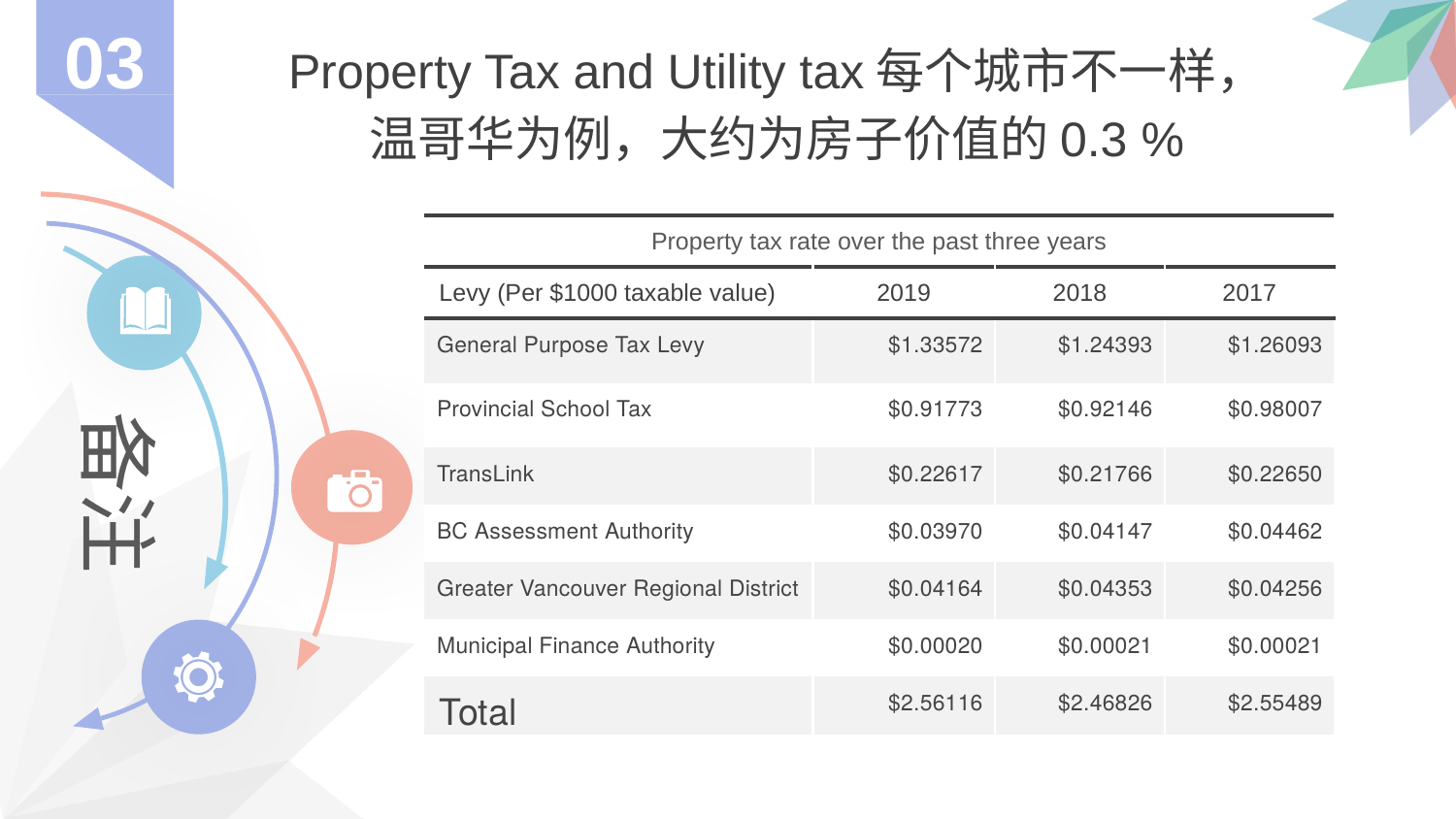

03

03
Property Tax and Utility tax每个城市不一样，
温哥华为例，大约为房子价值的0.3 %

| Property tax rate over the past three years |  |  |  |
| --- | --- | --- | --- |
| Levy (Per $1000 taxable value) | 2019 | 2018 | 2017 |
| General Purpose Tax Levy | $1.33572 | $1.24393 | $1.26093 |
| Provincial School Tax | $0.91773 | $0.92146 | $0.98007 |
| TransLink | $0.22617 | $0.21766 | $0.22650 |
| BC Assessment Authority | $0.03970 | $0.04147 | $0.04462 |
| Greater Vancouver Regional District | $0.04164 | $0.04353 | $0.04256 |
| Municipal Finance Authority | $0.00020 | $0.00021 | $0.00021 |
| Total | $2.56116 | $2.46826 | $2.55489 |

备注